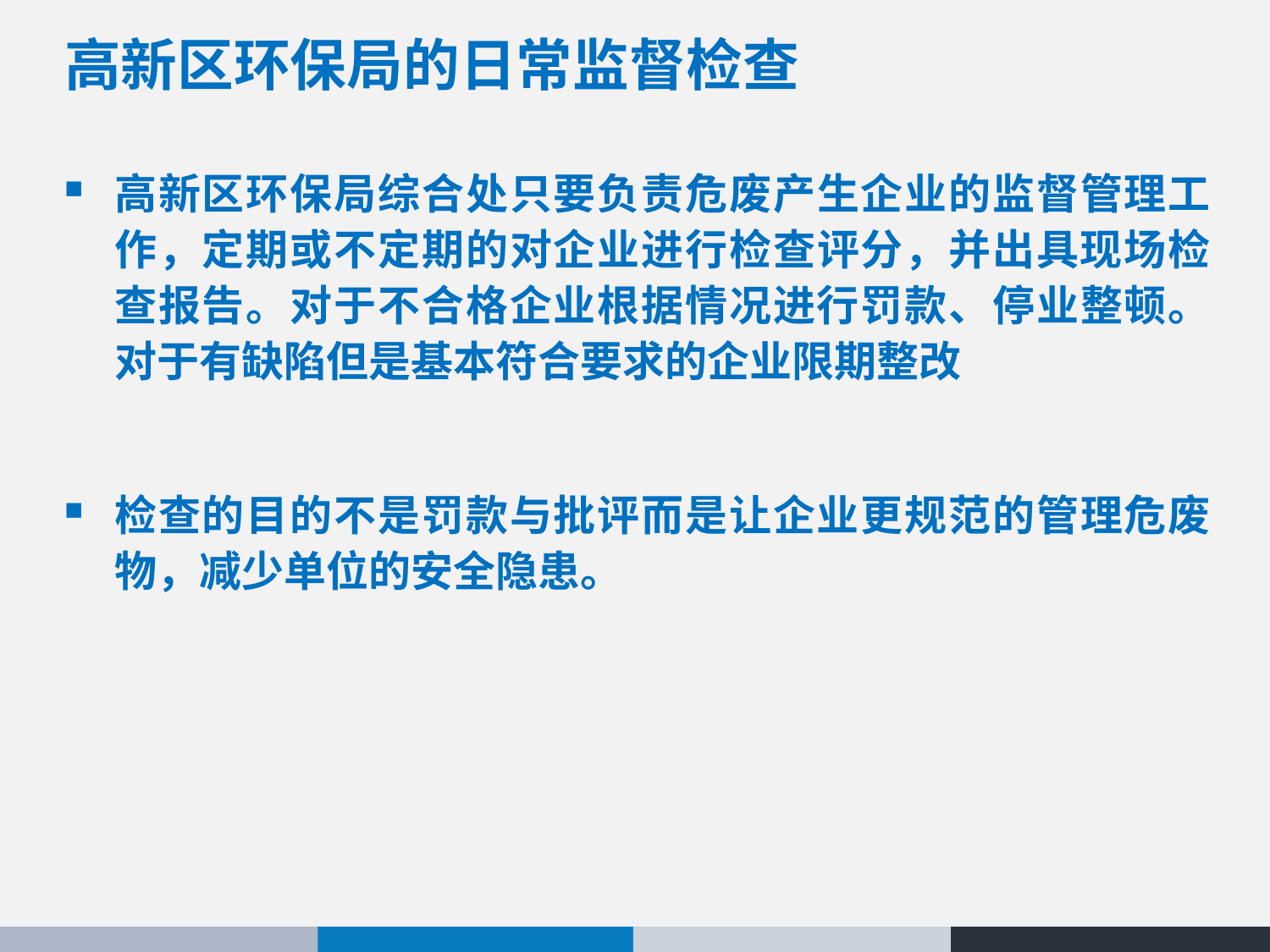

# 高新区环保局的日常监督检查
高新区环保局综合处只要负责危废产生企业的监督管理工作，定期或不定期的对企业进行检查评分，并出具现场检查报告。对于不合格企业根据情况进行罚款、停业整顿。对于有缺陷但是基本符合要求的企业限期整改

检查的目的不是罚款与批评而是让企业更规范的管理危废物，减少单位的安全隐患。